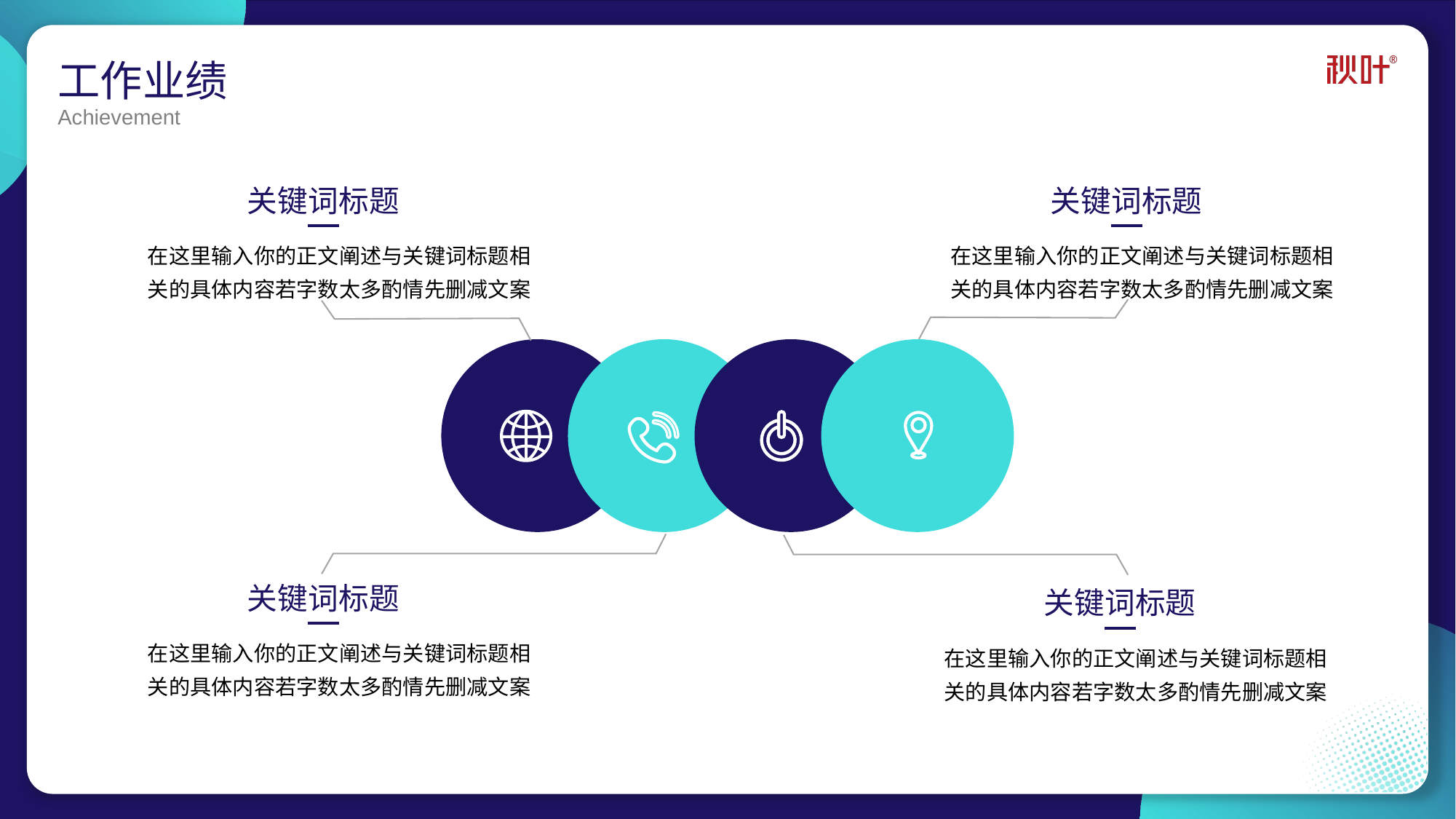

# 工作业绩
Achievement
关键词标题
在这里输入你的正文阐述与关键词标题相关的具体内容若字数太多酌情先删减文案
关键词标题
在这里输入你的正文阐述与关键词标题相关的具体内容若字数太多酌情先删减文案

关键词标题
在这里输入你的正文阐述与关键词标题相关的具体内容若字数太多酌情先删减文案
关键词标题
在这里输入你的正文阐述与关键词标题相关的具体内容若字数太多酌情先删减文案